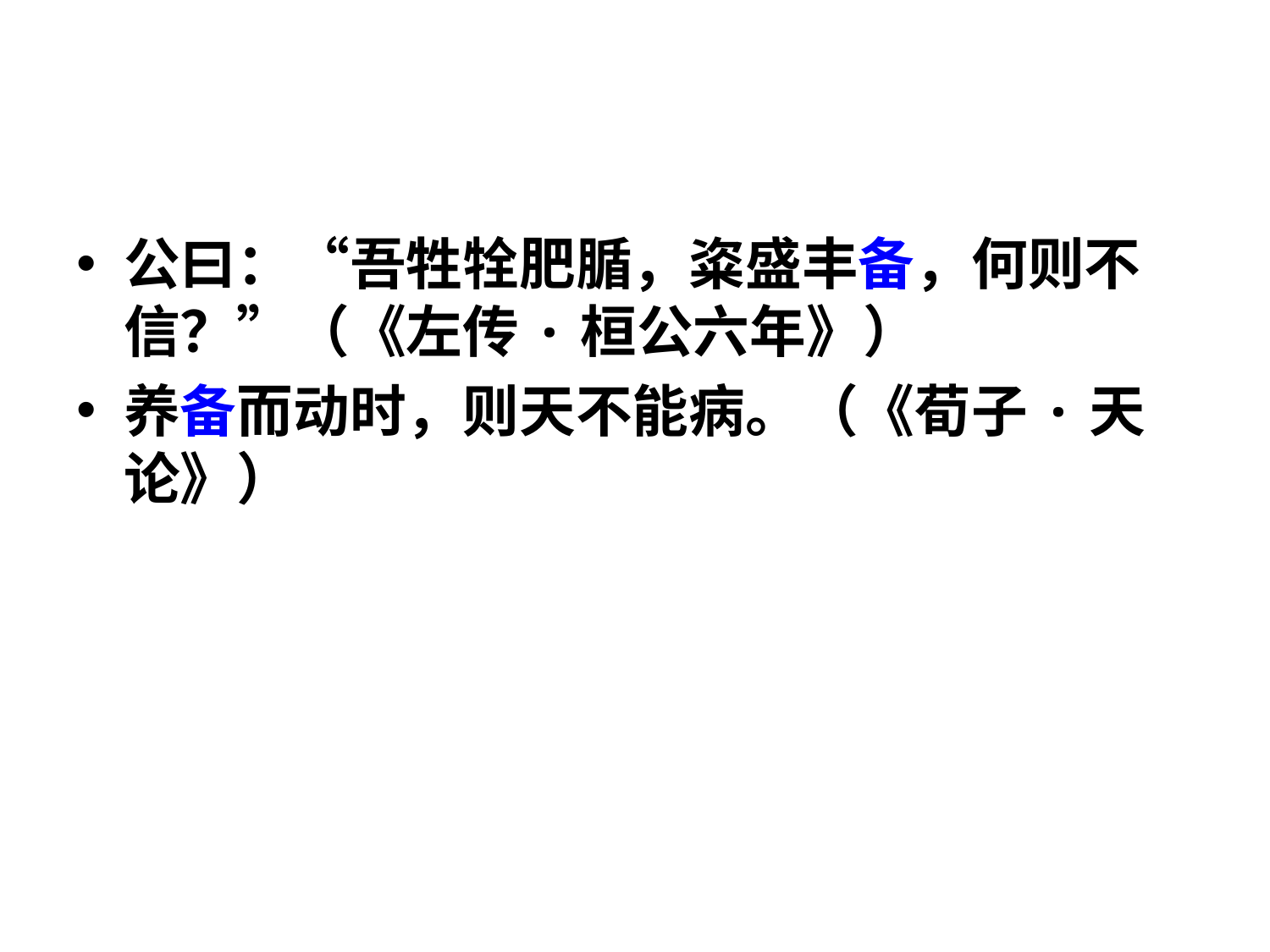

#
公曰：“吾牲牷肥腯，粢盛丰备，何则不信？”（《左传·桓公六年》）
养备而动时，则天不能病。（《荀子·天论》）